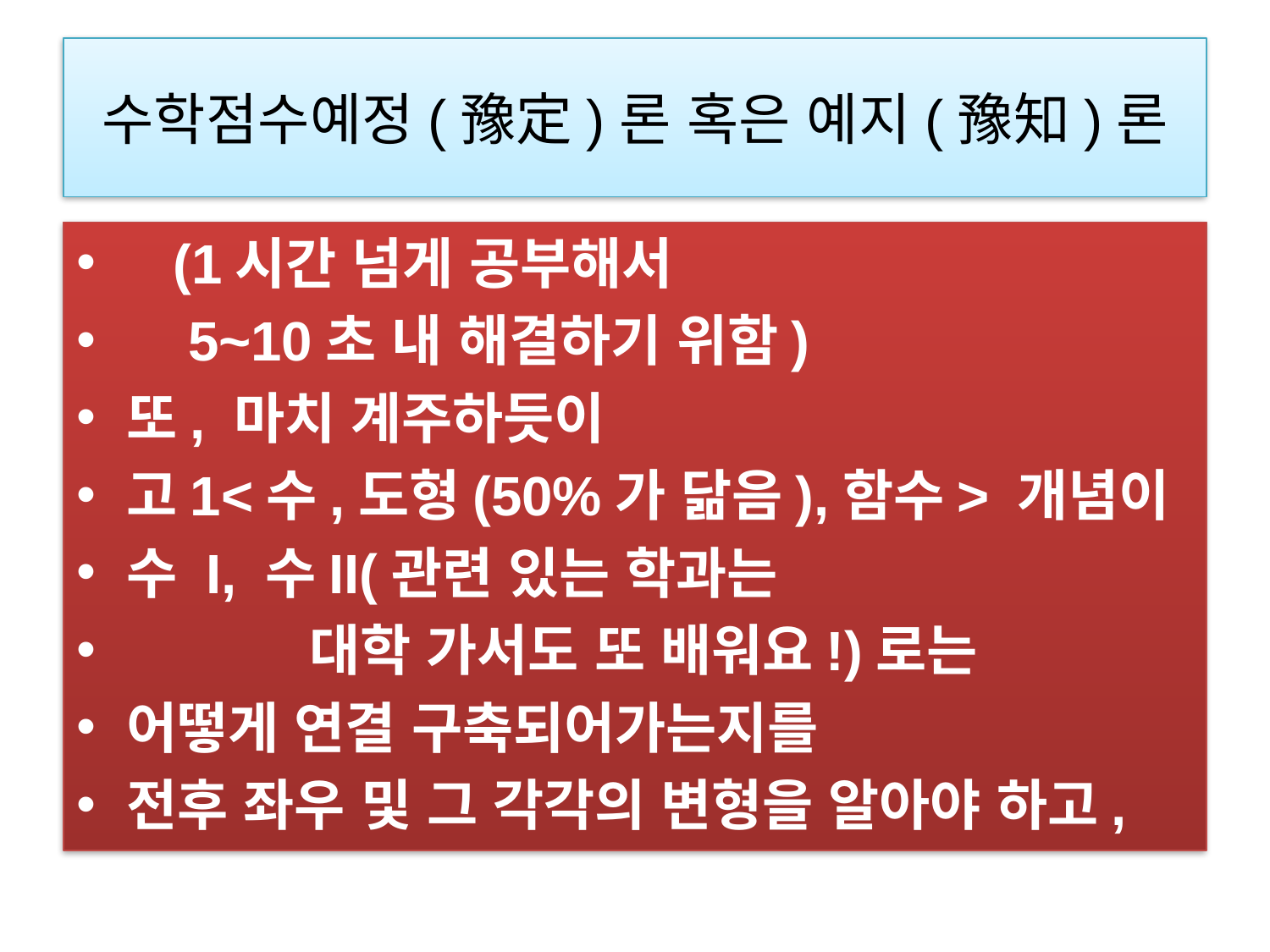

# 수학점수예정(豫定)론 혹은 예지(豫知)론
   (1시간 넘게 공부해서
    5~10초 내 해결하기 위함)
또, 마치 계주하듯이
고1<수,도형(50%가 닮음),함수> 개념이
수 Ι, 수ΙΙ(관련 있는 학과는
           대학 가서도 또 배워요!)로는
어떻게 연결 구축되어가는지를
전후 좌우 및 그 각각의 변형을 알아야 하고,